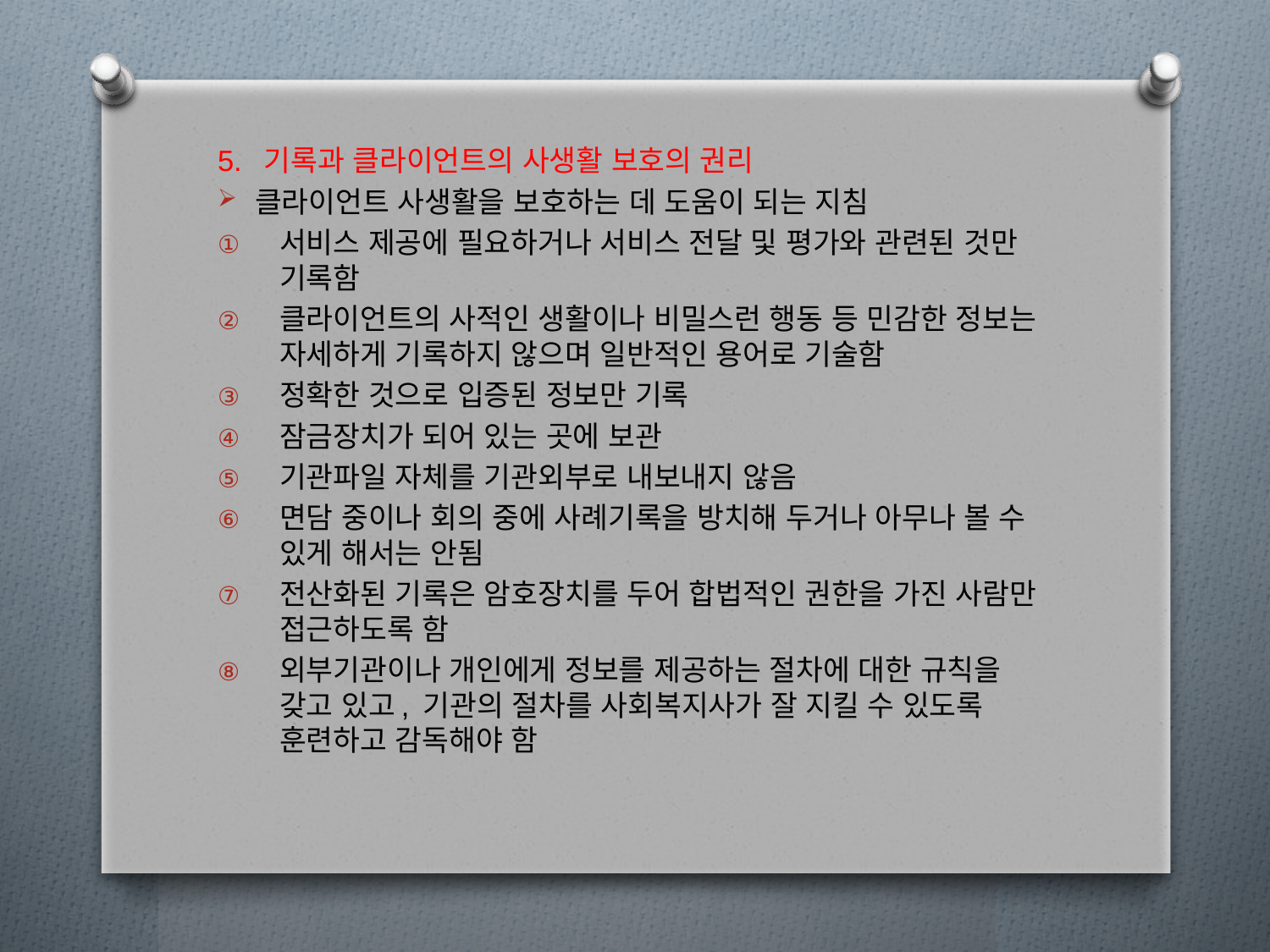

5.  기록과 클라이언트의 사생활 보호의 권리
클라이언트 사생활을 보호하는 데 도움이 되는 지침
서비스 제공에 필요하거나 서비스 전달 및 평가와 관련된 것만 기록함
클라이언트의 사적인 생활이나 비밀스런 행동 등 민감한 정보는 자세하게 기록하지 않으며 일반적인 용어로 기술함
정확한 것으로 입증된 정보만 기록
잠금장치가 되어 있는 곳에 보관
기관파일 자체를 기관외부로 내보내지 않음
면담 중이나 회의 중에 사례기록을 방치해 두거나 아무나 볼 수 있게 해서는 안됨
전산화된 기록은 암호장치를 두어 합법적인 권한을 가진 사람만 접근하도록 함
외부기관이나 개인에게 정보를 제공하는 절차에 대한 규칙을 갖고 있고, 기관의 절차를 사회복지사가 잘 지킬 수 있도록 훈련하고 감독해야 함